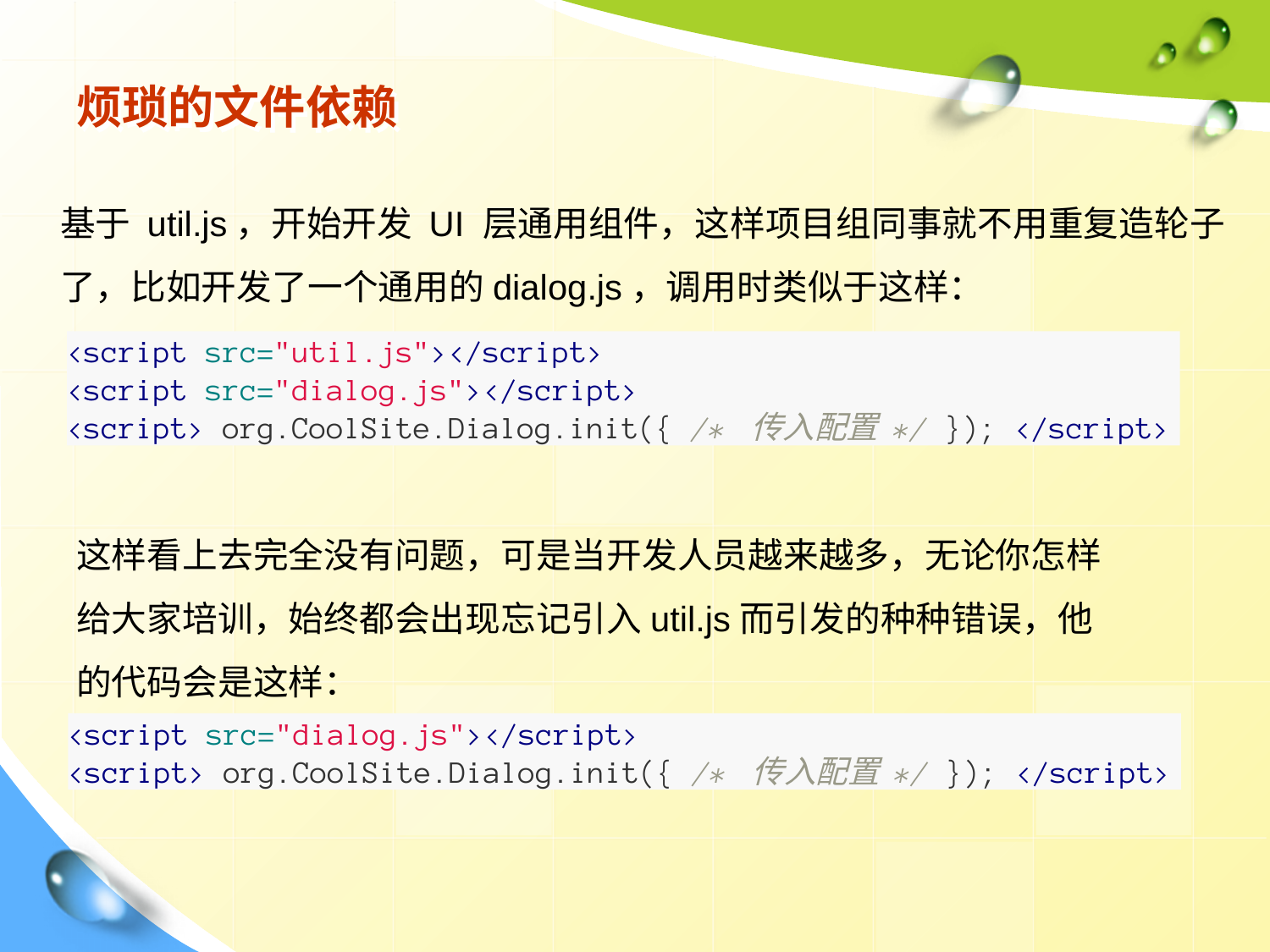

# 烦琐的文件依赖
基于 util.js，开始开发 UI 层通用组件，这样项目组同事就不用重复造轮子
了，比如开发了一个通用的dialog.js，调用时类似于这样：

<script src="util.js"></script>
<script src="dialog.js"></script>
<script> org.CoolSite.Dialog.init({ /* 传入配置 */ }); </script>
这样看上去完全没有问题，可是当开发人员越来越多，无论你怎样给大家培训，始终都会出现忘记引入util.js而引发的种种错误，他的代码会是这样：
<script src="dialog.js"></script>
<script> org.CoolSite.Dialog.init({ /* 传入配置 */ }); </script>